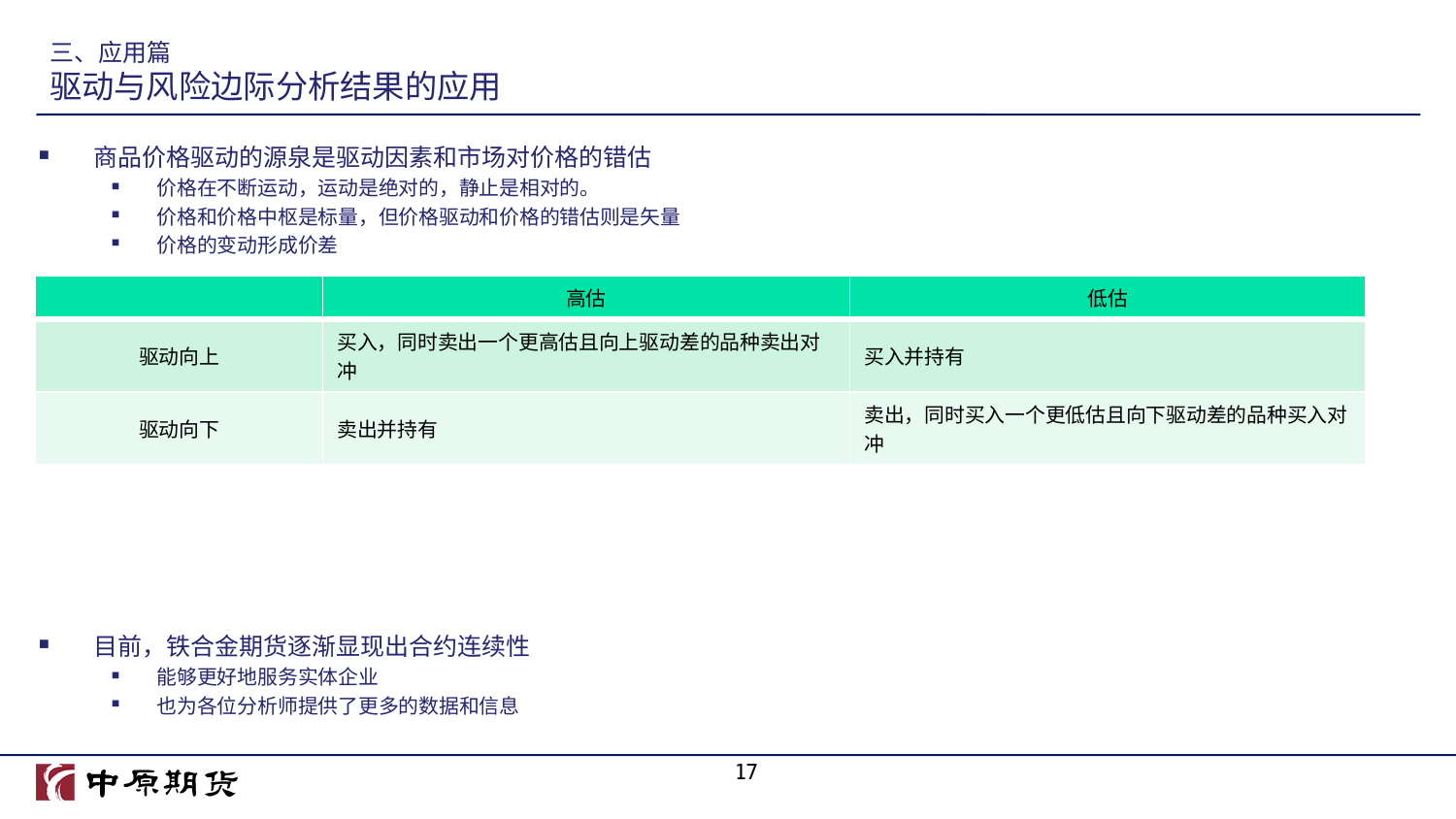

# 三、应用篇 驱动与风险边际分析结果的应用
商品价格驱动的源泉是驱动因素和市场对价格的错估
价格在不断运动，运动是绝对的，静止是相对的。
价格和价格中枢是标量，但价格驱动和价格的错估则是矢量
价格的变动形成价差

目前，铁合金期货逐渐显现出合约连续性
能够更好地服务实体企业
也为各位分析师提供了更多的数据和信息
|  | 高估 | 低估 |
| --- | --- | --- |
| 驱动向上 | 买入，同时卖出一个更高估且向上驱动差的品种卖出对冲 | 买入并持有 |
| 驱动向下 | 卖出并持有 | 卖出，同时买入一个更低估且向下驱动差的品种买入对冲 |
17